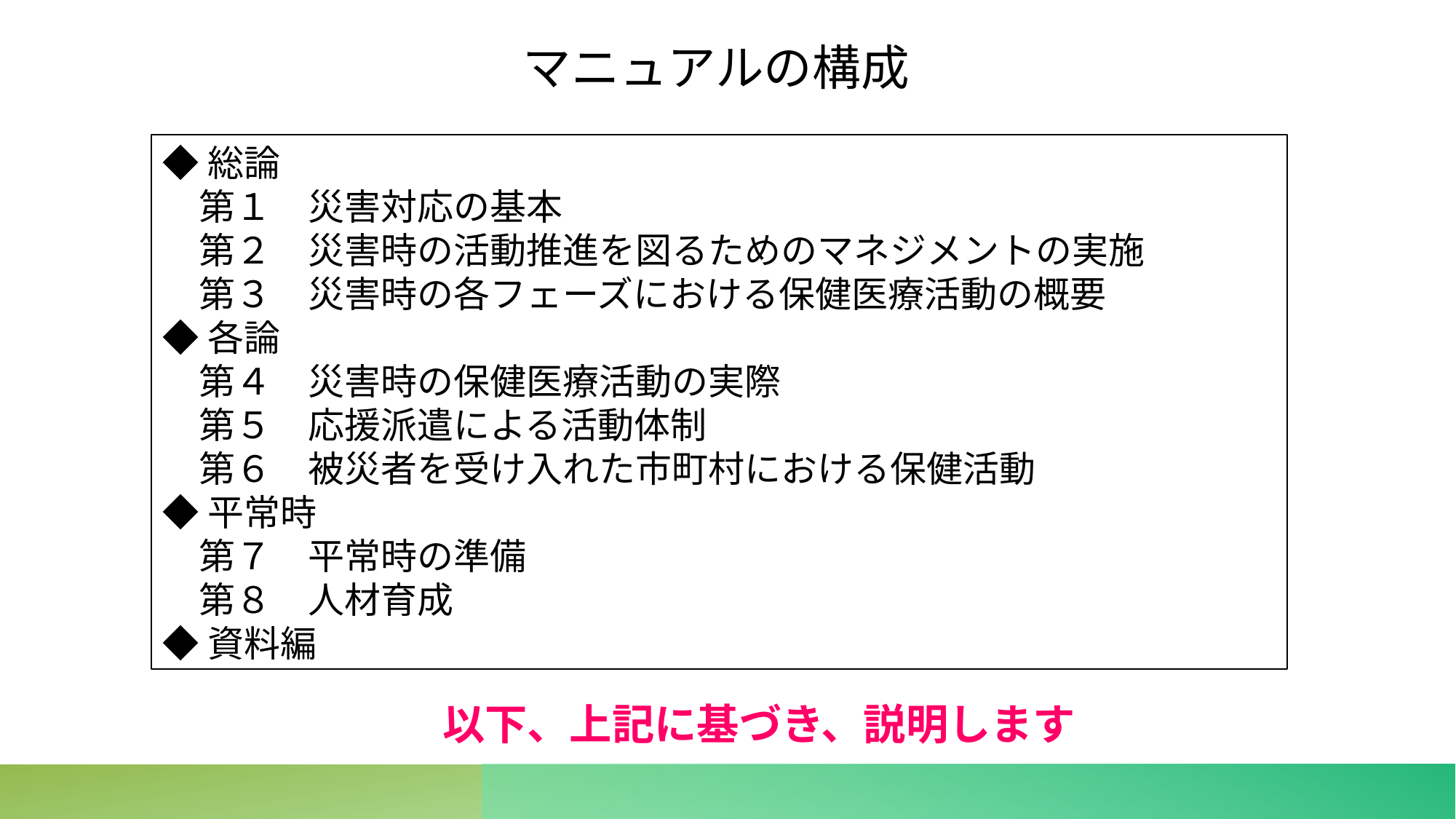

マニュアルの構成
◆総論
　第１　災害対応の基本
　第２　災害時の活動推進を図るためのマネジメントの実施
　第３　災害時の各フェーズにおける保健医療活動の概要
◆各論
　第４　災害時の保健医療活動の実際
　第５　応援派遣による活動体制
　第６　被災者を受け入れた市町村における保健活動
◆平常時
　第７　平常時の準備
　第８　人材育成
◆資料編
以下、上記に基づき、説明します